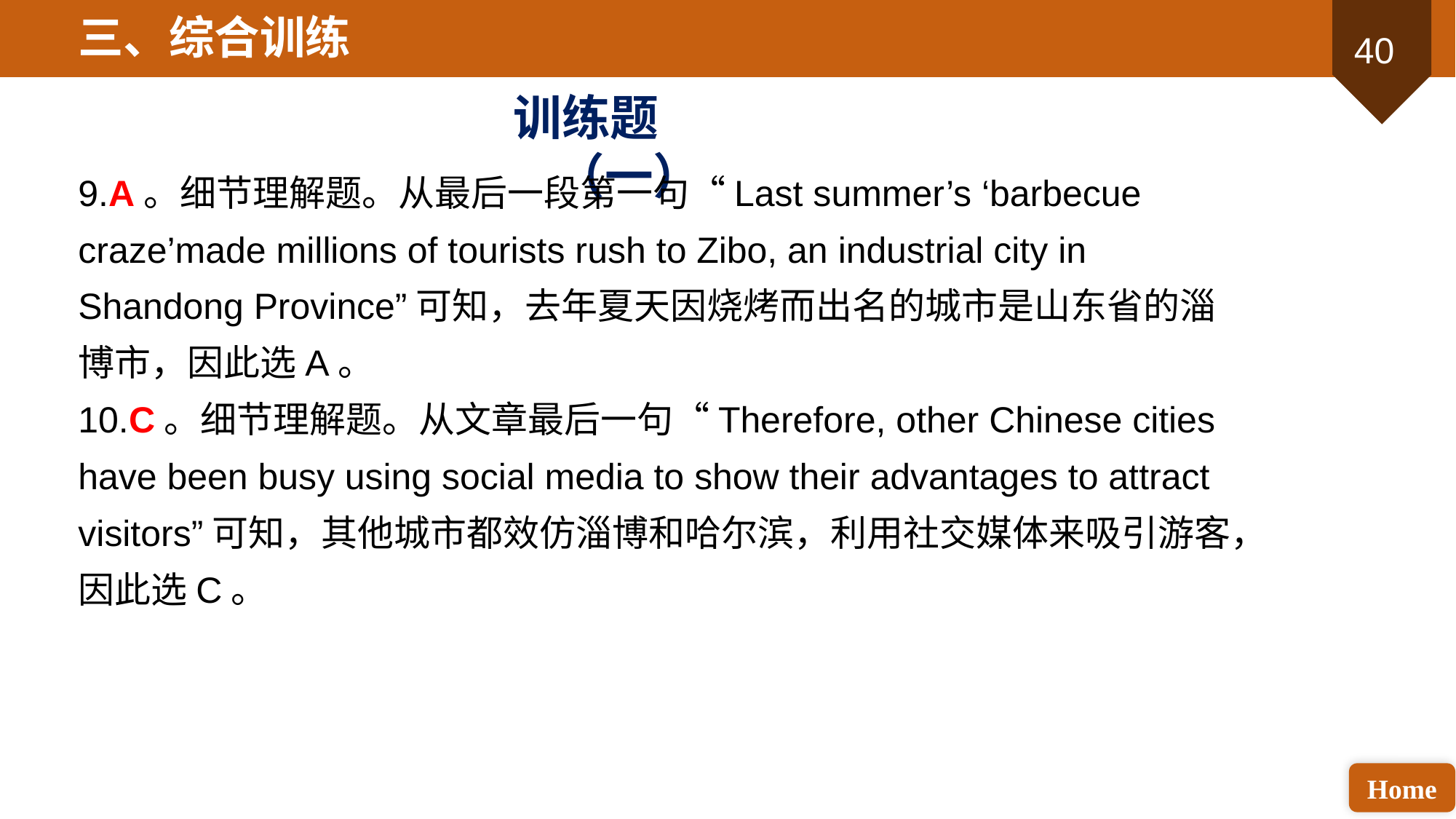

三、综合训练
训练题（一）
9.A。细节理解题。从最后一段第一句“Last summer’s ‘barbecue craze’made millions of tourists rush to Zibo, an industrial city in Shandong Province”可知，去年夏天因烧烤而出名的城市是山东省的淄博市，因此选A。
10.C。细节理解题。从文章最后一句“Therefore, other Chinese cities have been busy using social media to show their advantages to attract visitors”可知，其他城市都效仿淄博和哈尔滨，利用社交媒体来吸引游客，因此选C。